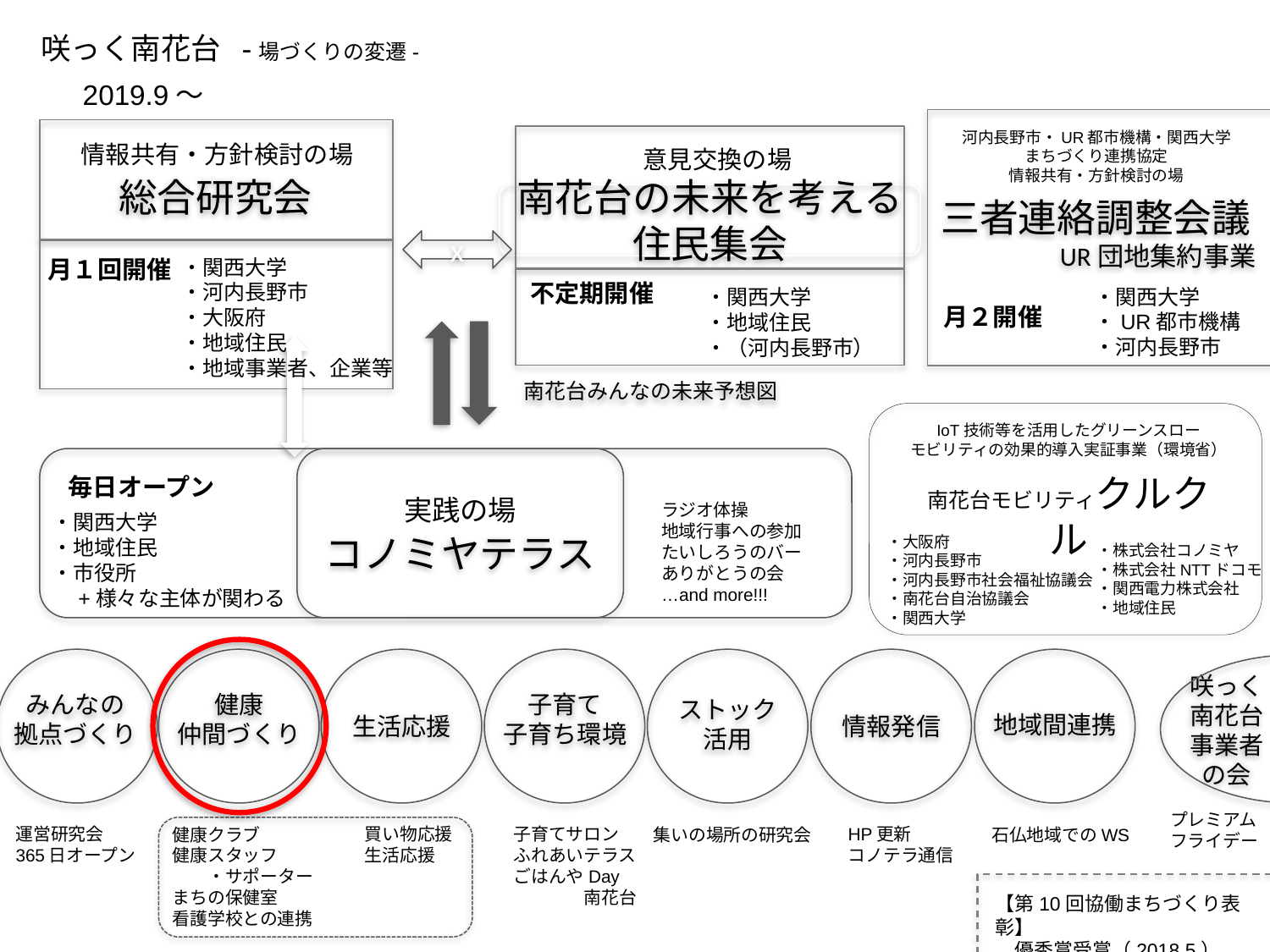

咲っく南花台  -場づくりの変遷-
2019.9〜

河内長野市・UR都市機構・関西大学
まちづくり連携協定
情報共有・方針検討の場
三者連絡調整会議
UR団地集約事業

情報共有・方針検討の場
総合研究会

意見交換の場
南花台の未来を考える住民集会
x
月１回開催
・関西大学
・河内長野市
・大阪府
・地域住民
・地域事業者、企業等

不定期開催
・関西大学
・UR都市機構
・河内長野市
・関西大学
・地域住民
・（河内長野市）
月２開催

南花台みんなの未来予想図

IoT技術等を活用したグリーンスロー
モビリティの効果的導入実証事業（環境省）

実践の場
コノミヤテラス
南花台モビリティクルクル
毎日オープン
ラジオ体操
地域行事への参加
たいしろうのバー
ありがとうの会
…and more!!!
・関西大学
・地域住民
・市役所
　+様々な主体が関わる
・大阪府
・河内長野市
・河内長野市社会福祉協議会
・南花台自治協議会
・関西大学
・株式会社コノミヤ
・株式会社NTTドコモ
・関西電力株式会社
・地域住民
みんなの
拠点づくり

健康
仲間づくり

子育て
子育ち環境

ストック
活用

地域間連携

生活応援

情報発信

咲っく
南花台
事業者
の会

プレミアム
フライデー
運営研究会
365日オープン
健康クラブ
健康スタッフ
　　・サポーター
まちの保健室
看護学校との連携

買い物応援
生活応援
子育てサロン
ふれあいテラス
ごはんやDay
　　　　南花台
集いの場所の研究会
HP更新
コノテラ通信
石仏地域でのWS

【第10回協働まちづくり表彰】
　優秀賞受賞（2018.5）